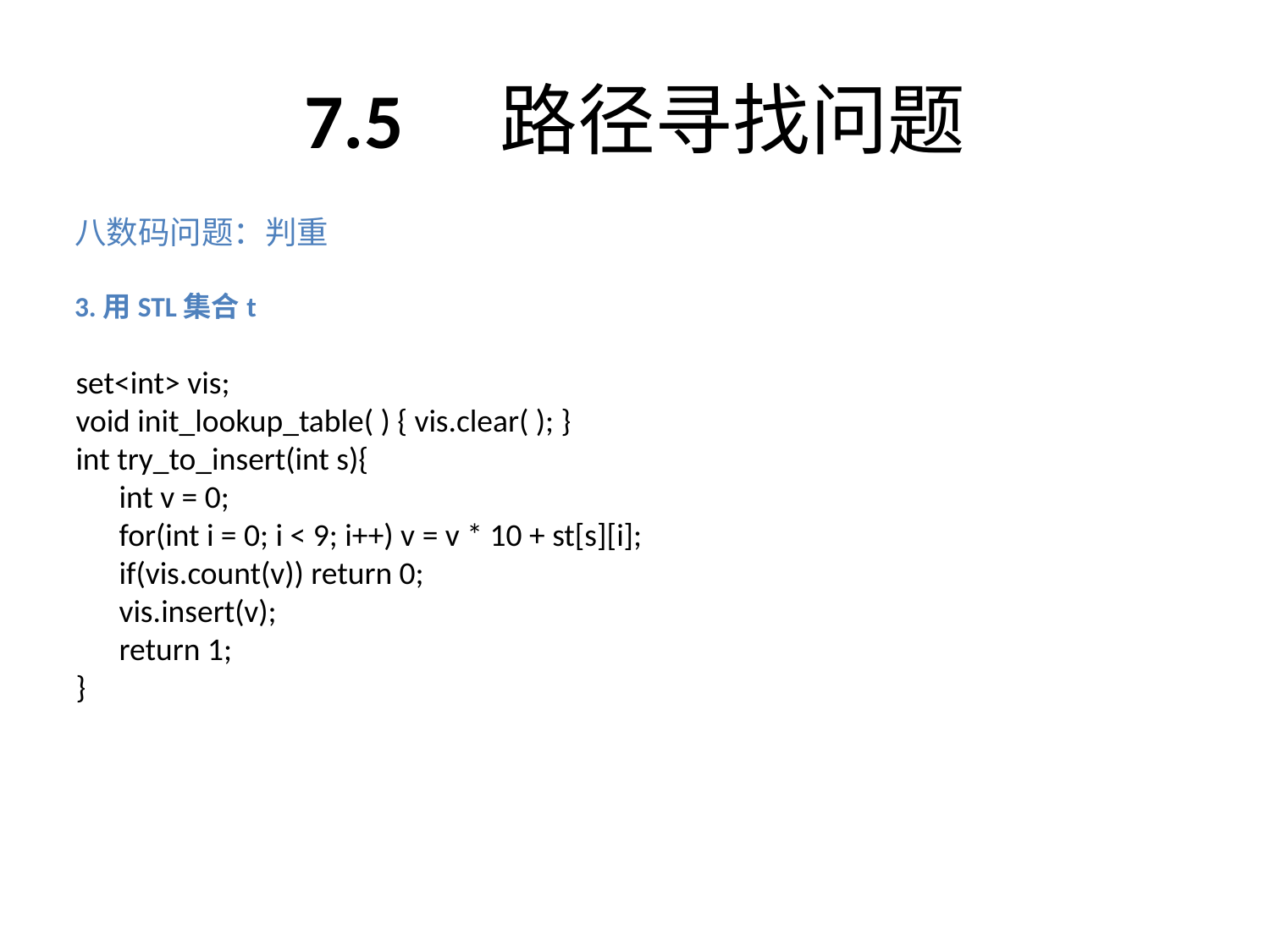

# 7.5　路径寻找问题
八数码问题：判重

3.用STL集合t
set<int> vis;
void init_lookup_table( ) { vis.clear( ); }
int try_to_insert(int s){
      int v = 0;
      for(int i = 0; i < 9; i++) v = v * 10 + st[s][i];
      if(vis.count(v)) return 0;
      vis.insert(v);
      return 1;
}